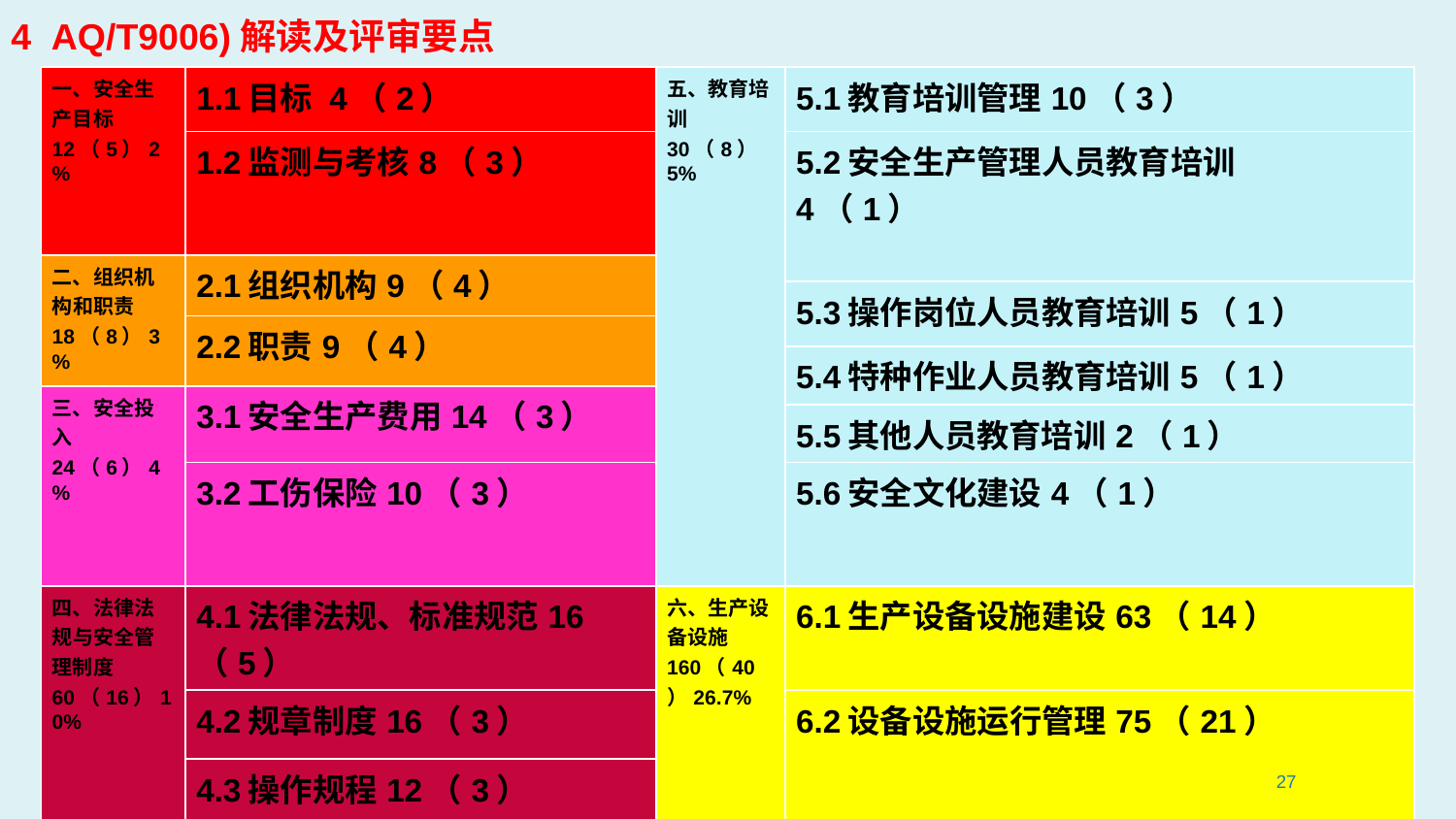

4  AQ/T9006)解读及评审要点
| 一、安全生产目标 12（5）2% | 1.1目标 4（2） | 五、教育培训 30（8）5% | 5.1教育培训管理10（3） |
| --- | --- | --- | --- |
|  | 1.2监测与考核8（3） |  | 5.2安全生产管理人员教育培训 4（1） |
| 二、组织机构和职责 18（8）3% | 2.1组织机构9（4） |  |  |
|  |  |  | 5.3操作岗位人员教育培训5（1） |
|  | 2.2职责9（4） |  |  |
|  |  |  | 5.4特种作业人员教育培训5（1） |
| 三、安全投入 24（6）4% | 3.1安全生产费用14（3） |  |  |
|  |  |  | 5.5其他人员教育培训2（1） |
|  | 3.2工伤保险10（3） |  | 5.6安全文化建设4（1） |
| 四、法律法规与安全管理制度 60（16）10% | 4.1法律法规、标准规范16（5） | 六、生产设备设施 160（40）26.7% | 6.1生产设备设施建设63（14） |
|  | 4.2规章制度16（3） |  | 6.2设备设施运行管理75（21） |
|  | 4.3操作规程12（3） |  |  |
|  |  |  | 6.3设备设施验收及报废、拆除10（3） |
|  |  |  | 6.4设备设施检测检验12（2） |
|  | 4.4评估5（1） |  |  |
|  | 4.5修订5（1） |  |  |
|  | 4.6文件和档案管理6（3） |  |  |
                                     27